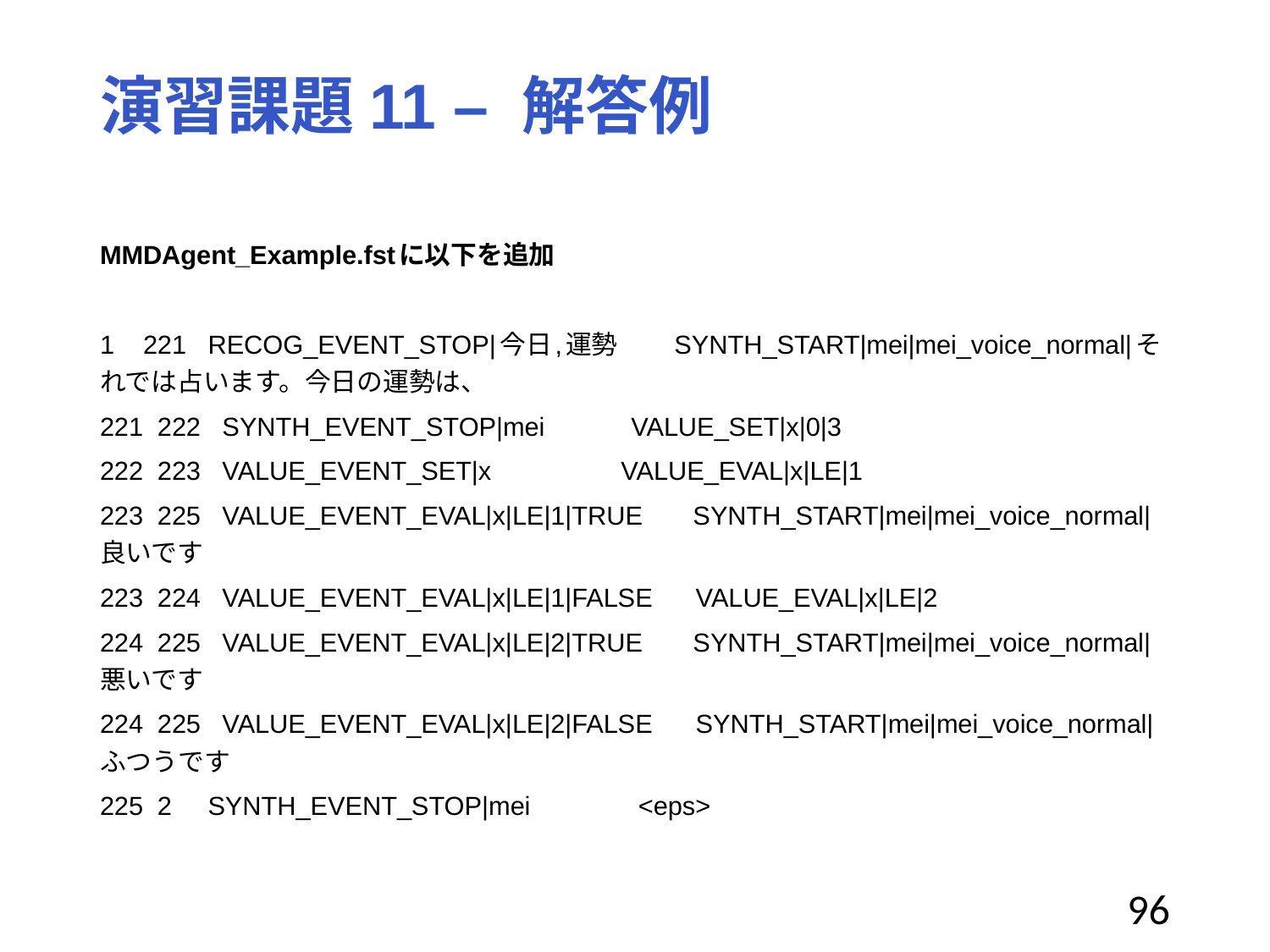

# 演習課題11 – 解答例
MMDAgent_Example.fstに以下を追加

1    221   RECOG_EVENT_STOP|今日,運勢         SYNTH_START|mei|mei_voice_normal|それでは占います。今日の運勢は、
221  222   SYNTH_EVENT_STOP|mei            VALUE_SET|x|0|3
222  223   VALUE_EVENT_SET|x                  VALUE_EVAL|x|LE|1
223  225   VALUE_EVENT_EVAL|x|LE|1|TRUE       SYNTH_START|mei|mei_voice_normal|良いです
223  224   VALUE_EVENT_EVAL|x|LE|1|FALSE      VALUE_EVAL|x|LE|2
224  225   VALUE_EVENT_EVAL|x|LE|2|TRUE       SYNTH_START|mei|mei_voice_normal|悪いです
224  225   VALUE_EVENT_EVAL|x|LE|2|FALSE      SYNTH_START|mei|mei_voice_normal|ふつうです
225  2     SYNTH_EVENT_STOP|mei               <eps>

96